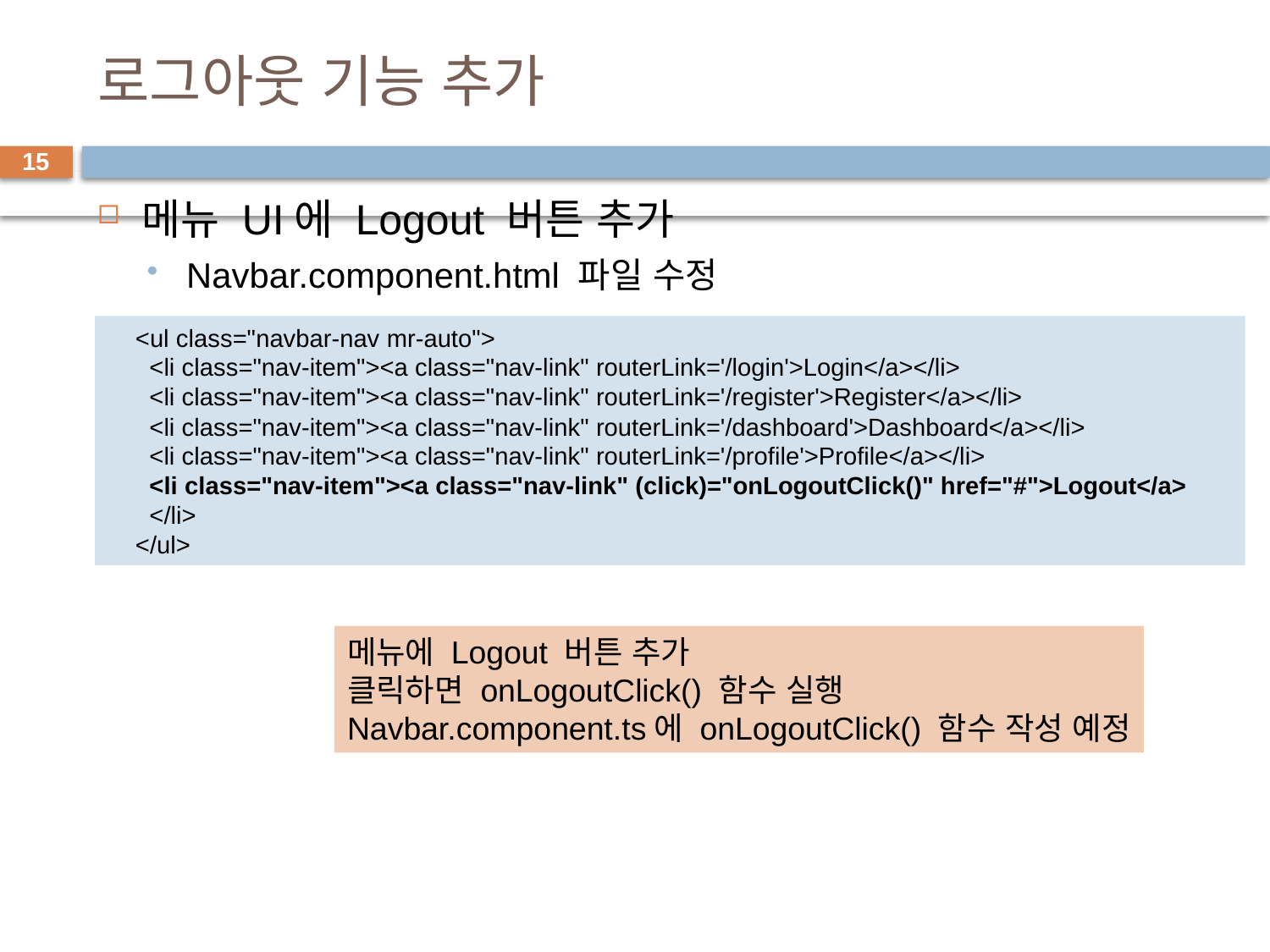

# 로그아웃 기능 추가
15
메뉴 UI에 Logout 버튼 추가
Navbar.component.html 파일 수정

    <ul class="navbar-nav mr-auto">
      <li class="nav-item"><a class="nav-link" routerLink='/login'>Login</a></li>
      <li class="nav-item"><a class="nav-link" routerLink='/register'>Register</a></li>
      <li class="nav-item"><a class="nav-link" routerLink='/dashboard'>Dashboard</a></li>
      <li class="nav-item"><a class="nav-link" routerLink='/profile'>Profile</a></li>
      <li class="nav-item"><a class="nav-link" (click)="onLogoutClick()" href="#">Logout</a>
      </li>
    </ul>
메뉴에 Logout 버튼 추가
클릭하면 onLogoutClick() 함수 실행
Navbar.component.ts에 onLogoutClick() 함수 작성 예정